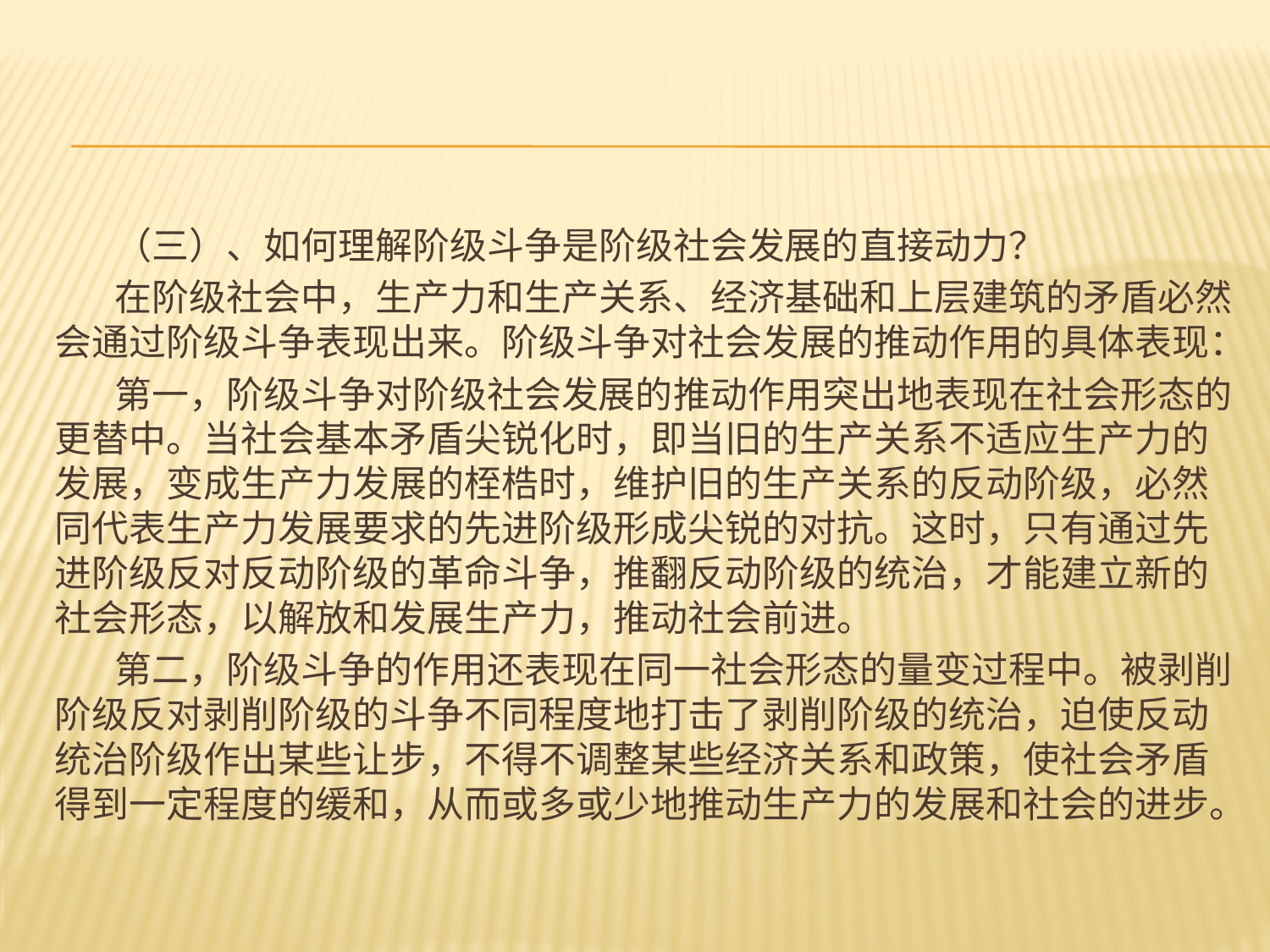

#
（三）、如何理解阶级斗争是阶级社会发展的直接动力？
在阶级社会中，生产力和生产关系、经济基础和上层建筑的矛盾必然会通过阶级斗争表现出来。阶级斗争对社会发展的推动作用的具体表现：
第一，阶级斗争对阶级社会发展的推动作用突出地表现在社会形态的更替中。当社会基本矛盾尖锐化时，即当旧的生产关系不适应生产力的发展，变成生产力发展的桎梏时，维护旧的生产关系的反动阶级，必然同代表生产力发展要求的先进阶级形成尖锐的对抗。这时，只有通过先进阶级反对反动阶级的革命斗争，推翻反动阶级的统治，才能建立新的社会形态，以解放和发展生产力，推动社会前进。
第二，阶级斗争的作用还表现在同一社会形态的量变过程中。被剥削阶级反对剥削阶级的斗争不同程度地打击了剥削阶级的统治，迫使反动统治阶级作出某些让步，不得不调整某些经济关系和政策，使社会矛盾得到一定程度的缓和，从而或多或少地推动生产力的发展和社会的进步。